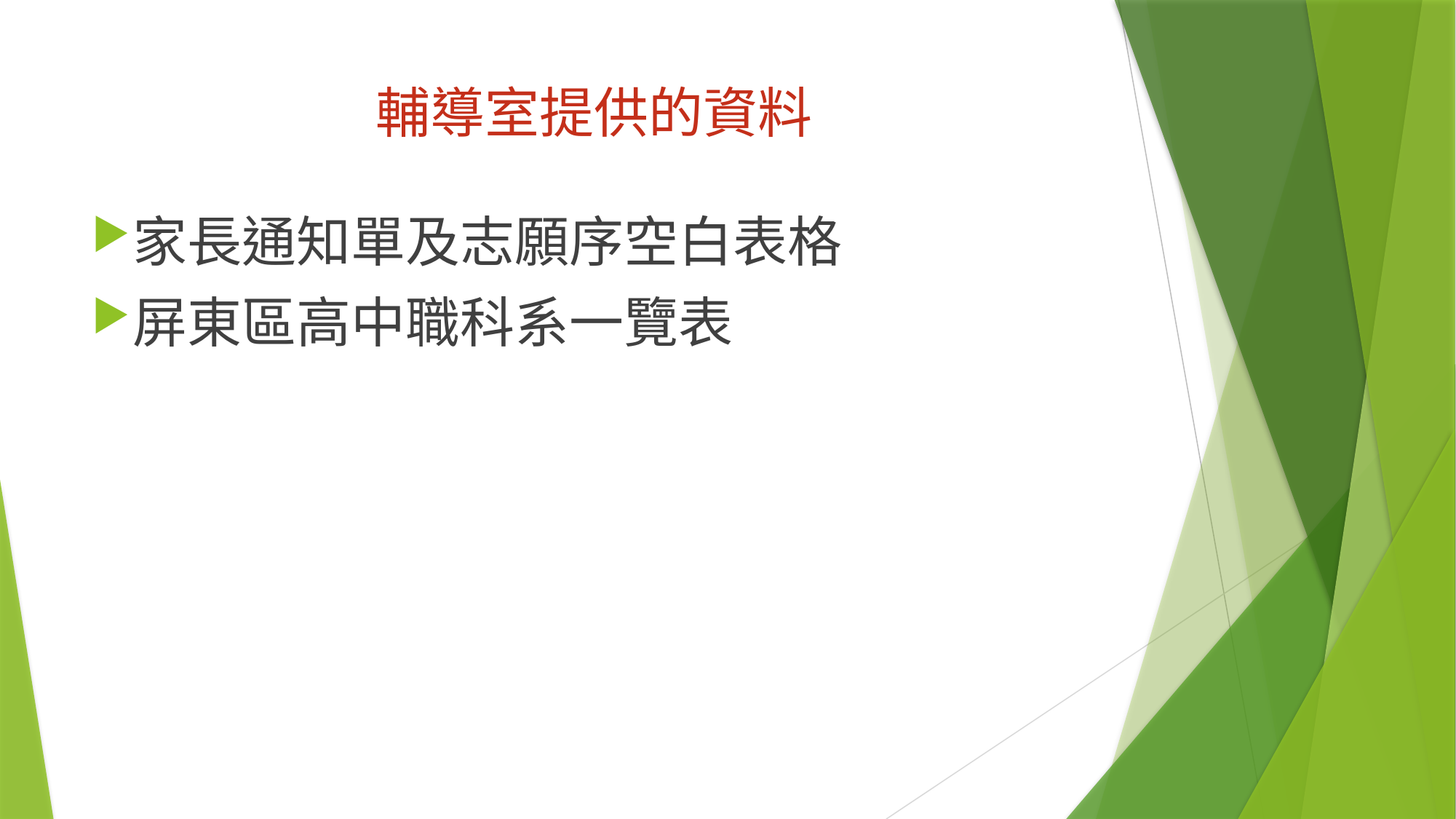

# 輔導室提供的資料
家長通知單及志願序空白表格
屏東區高中職科系一覽表